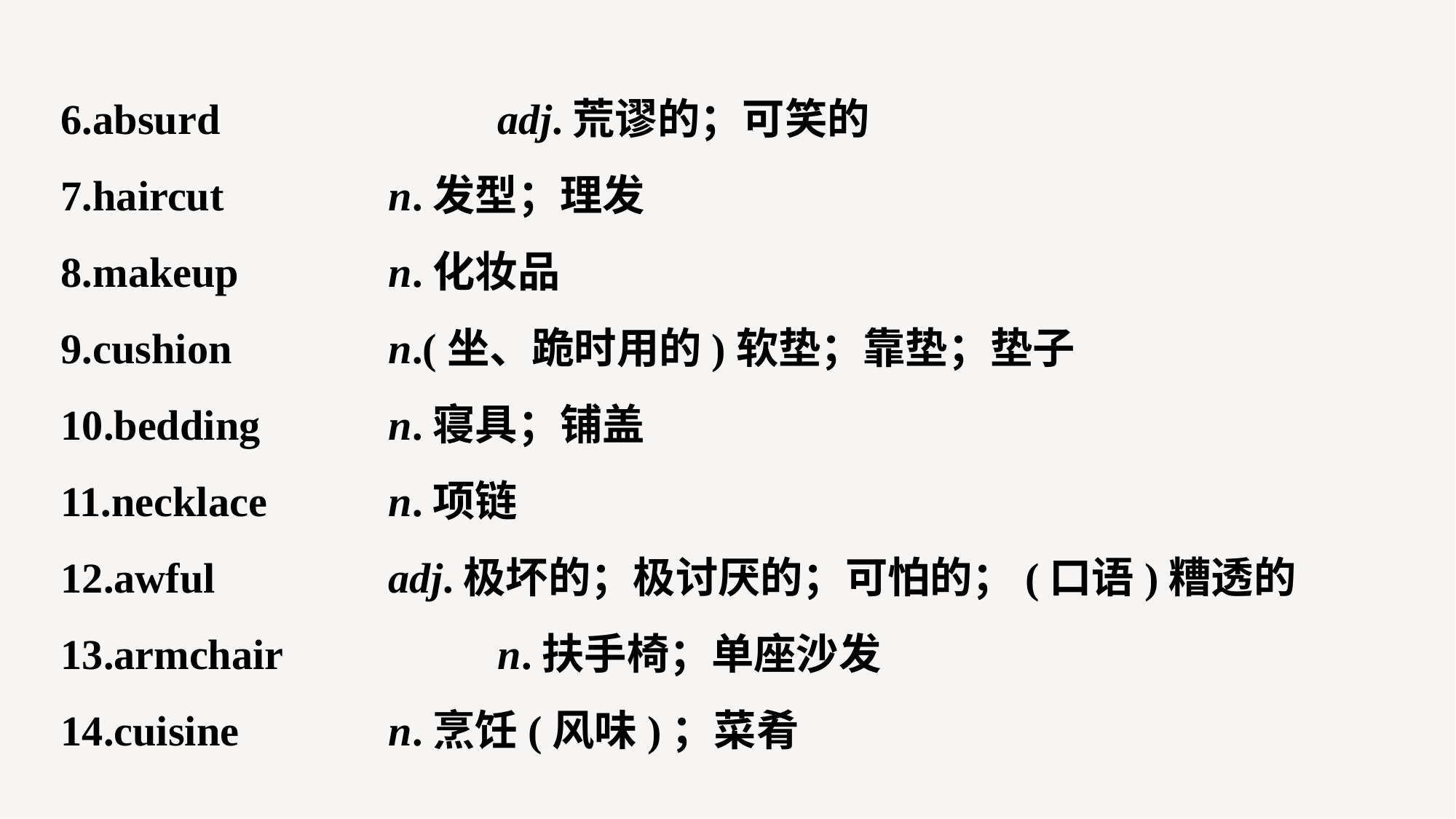

6.absurd 			adj.荒谬的；可笑的
7.haircut 		n.发型；理发
8.makeup 		n.化妆品
9.cushion 		n.(坐、跪时用的)软垫；靠垫；垫子
10.bedding 		n.寝具；铺盖
11.necklace 		n.项链
12.awful 		adj.极坏的；极讨厌的；可怕的；(口语)糟透的
13.armchair 		n.扶手椅；单座沙发
14.cuisine 		n.烹饪(风味)；菜肴